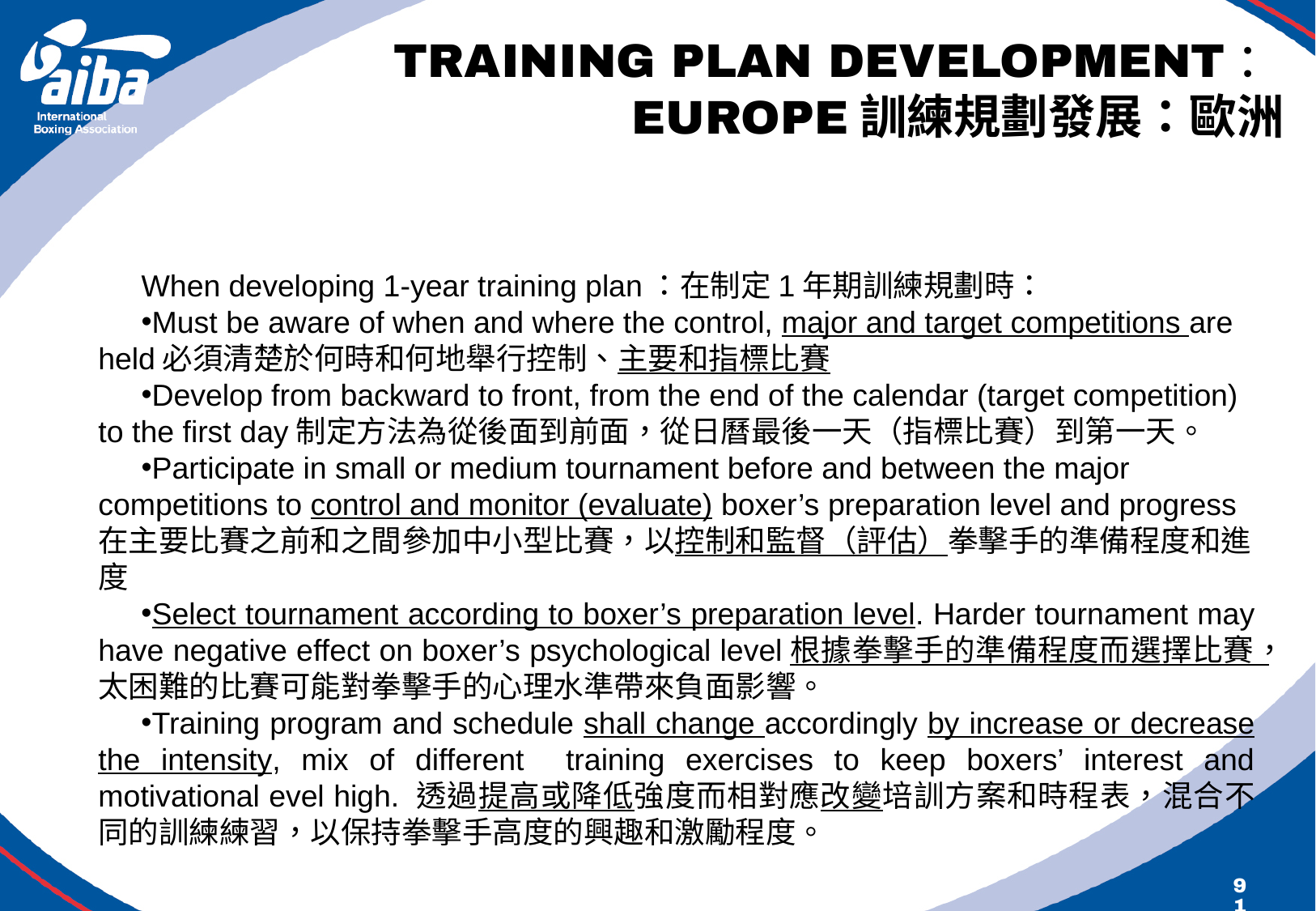

# TRAINING PLAN DEVELOPMENT： EUROPE訓練規劃發展：歐洲
When developing 1-year training plan：在制定1年期訓練規劃時：
Must be aware of when and where the control, major and target competitions are held必須清楚於何時和何地舉行控制、主要和指標比賽
Develop from backward to front, from the end of the calendar (target competition) to the first day制定方法為從後面到前面，從日曆最後一天（指標比賽）到第一天。
Participate in small or medium tournament before and between the major  competitions to control and monitor (evaluate) boxer’s preparation level and progress在主要比賽之前和之間參加中小型比賽，以控制和監督（評估）拳擊手的準備程度和進度
Select tournament according to boxer’s preparation level. Harder tournament may have negative effect on boxer’s psychological level根據拳擊手的準備程度而選擇比賽，太困難的比賽可能對拳擊手的心理水準帶來負面影響。
Training program and schedule shall change accordingly by increase or decrease the intensity, mix of different  training exercises to keep boxers’ interest and motivational evel high. 透過提高或降低強度而相對應改變培訓方案和時程表，混合不同的訓練練習，以保持拳擊手高度的興趣和激勵程度。
91